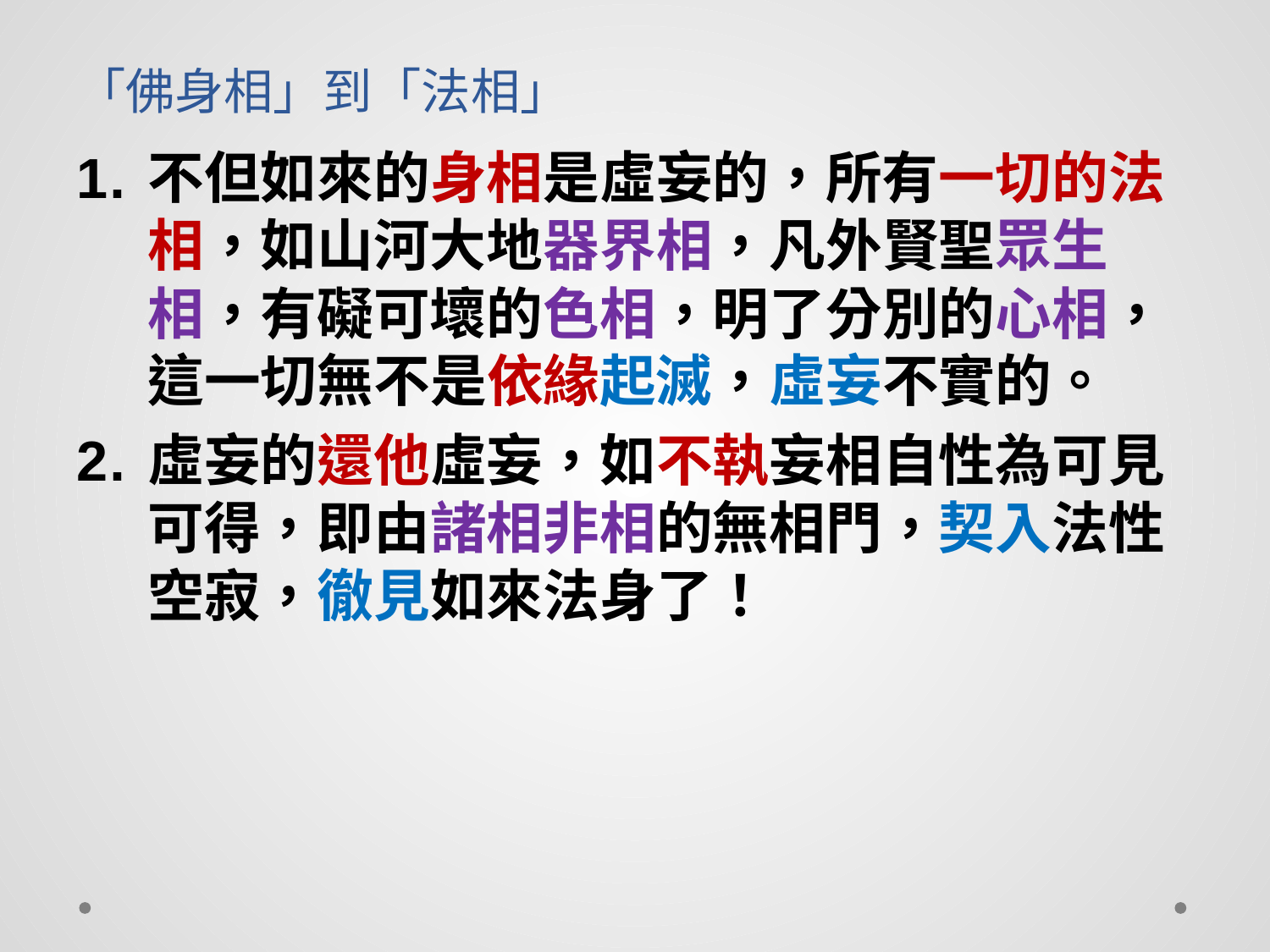

# 「佛身相」到「法相」
不但如來的身相是虛妄的，所有一切的法相，如山河大地器界相，凡外賢聖眾生相，有礙可壞的色相，明了分別的心相，這一切無不是依緣起滅，虛妄不實的。
虛妄的還他虛妄，如不執妄相自性為可見可得，即由諸相非相的無相門，契入法性空寂，徹見如來法身了！